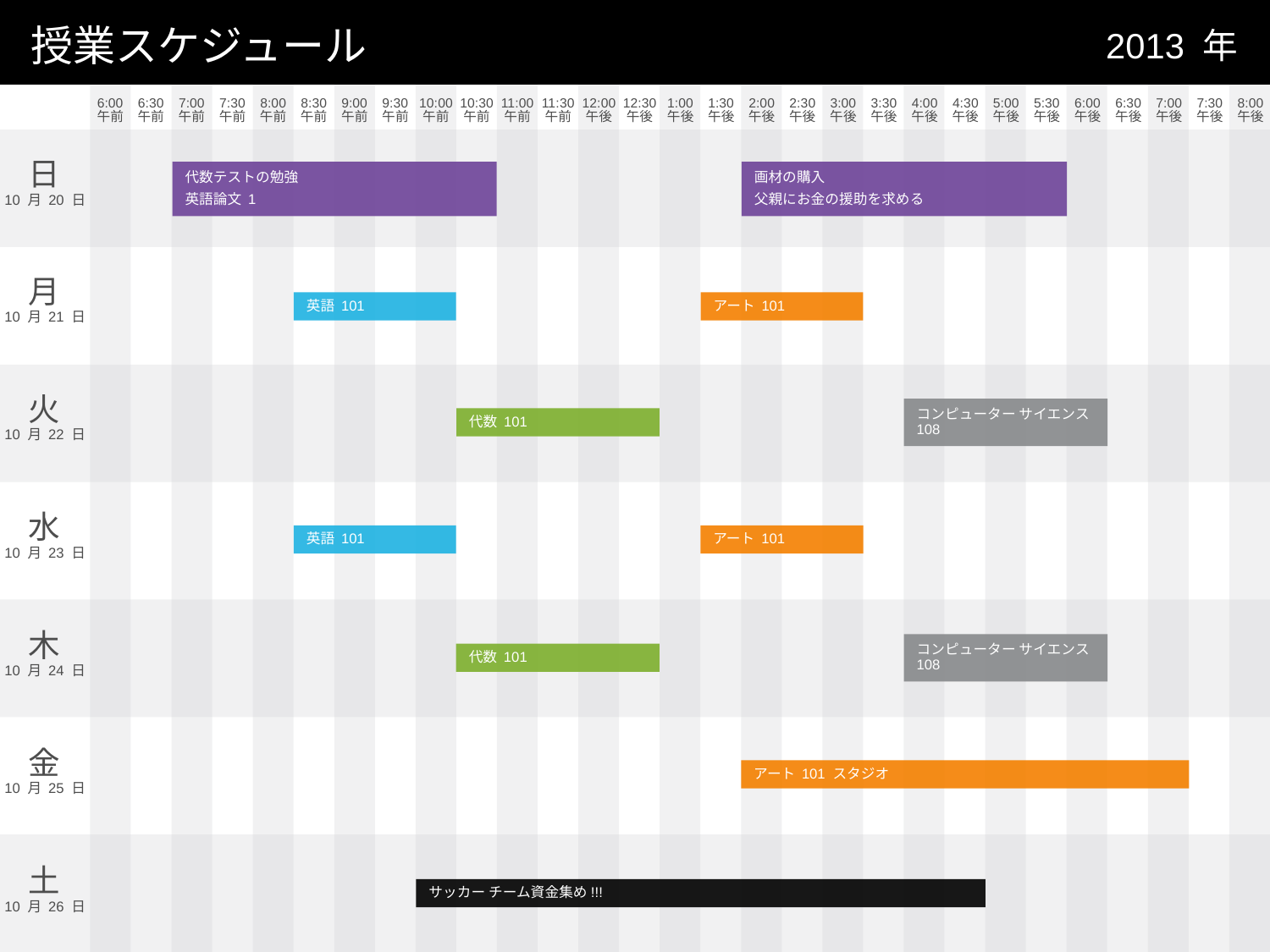

# 授業スケジュール
2013 年
代数テストの勉強
英語論文 1
画材の購入
父親にお金の援助を求める
10 月 20 日
英語 101
アート 101
10 月 21 日
コンピューター サイエンス 108
代数 101
10 月 22 日
英語 101
アート 101
10 月 23 日
コンピューター サイエンス 108
代数 101
10 月 24 日
アート 101 スタジオ
10 月 25 日
サッカー チーム資金集め!!!
10 月 26 日